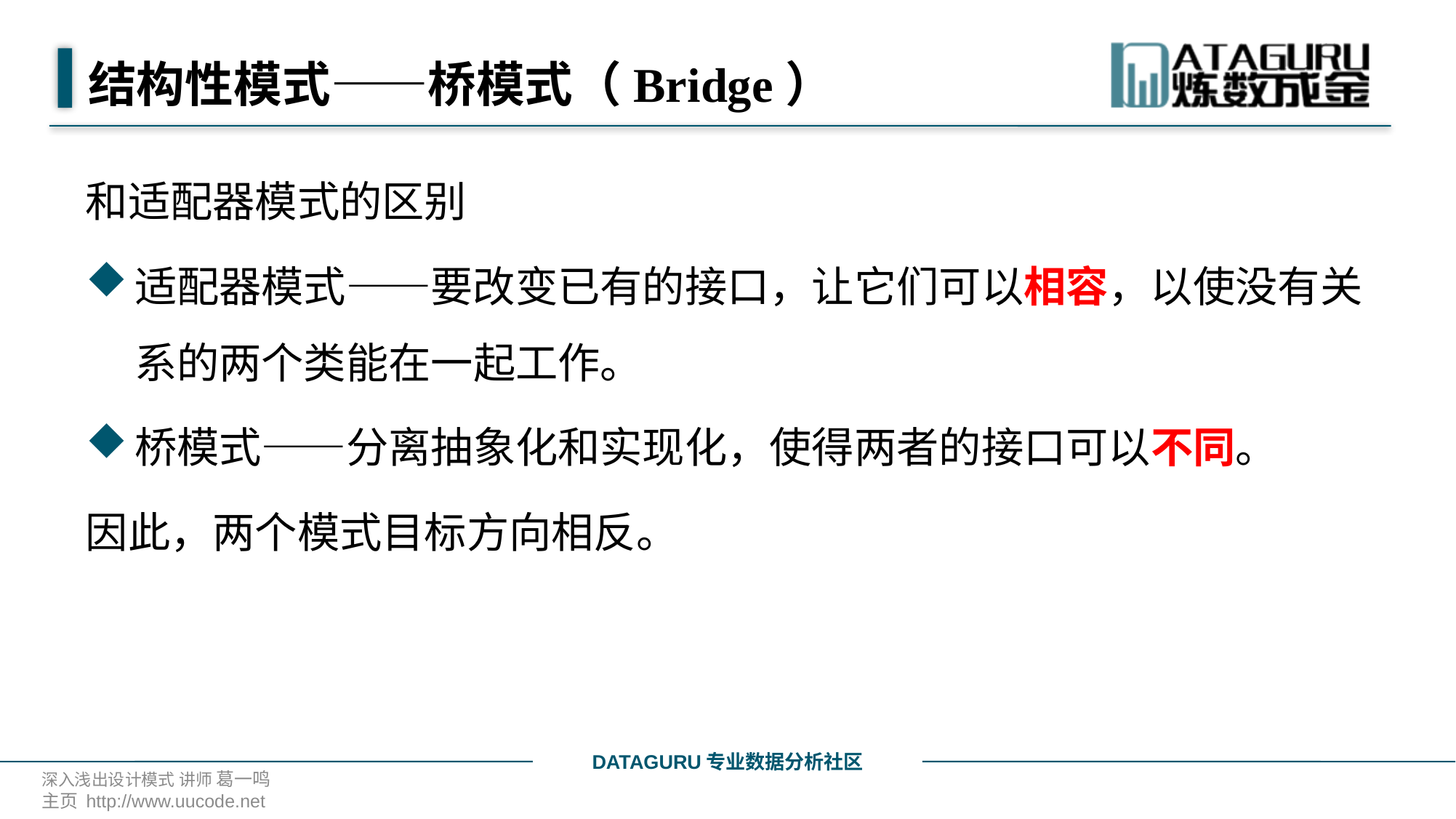

# 结构性模式——桥模式（Bridge）
和适配器模式的区别
适配器模式——要改变已有的接口，让它们可以相容，以使没有关系的两个类能在一起工作。
桥模式——分离抽象化和实现化，使得两者的接口可以不同。
因此，两个模式目标方向相反。